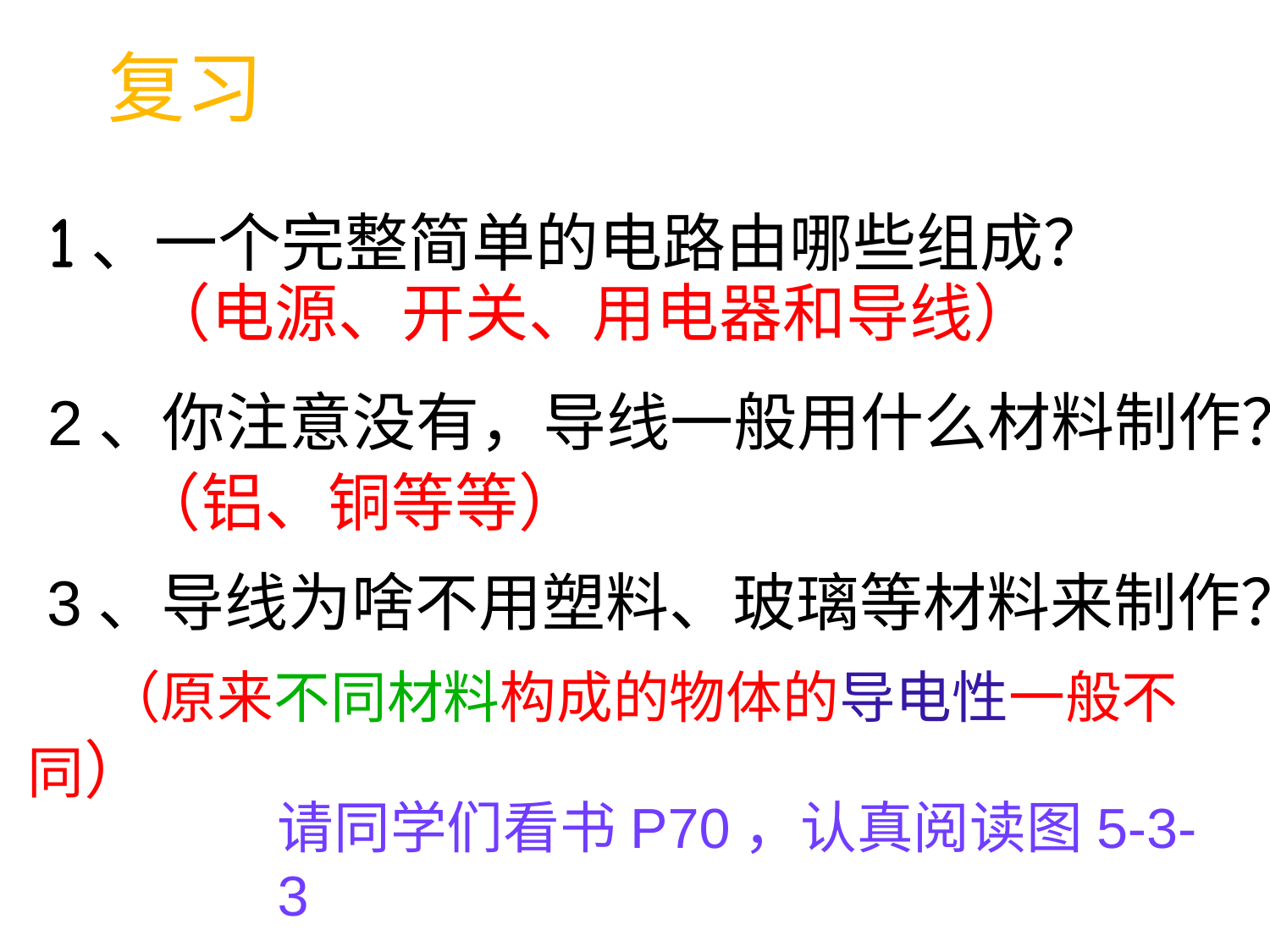

# 复习
1、一个完整简单的电路由哪些组成？
（电源、开关、用电器和导线）
  2、你注意没有，导线一般用什么材料制作？
（铝、铜等等）
3、导线为啥不用塑料、玻璃等材料来制作？
     （原来不同材料构成的物体的导电性一般不同）
请同学们看书P70，认真阅读图5-3-3